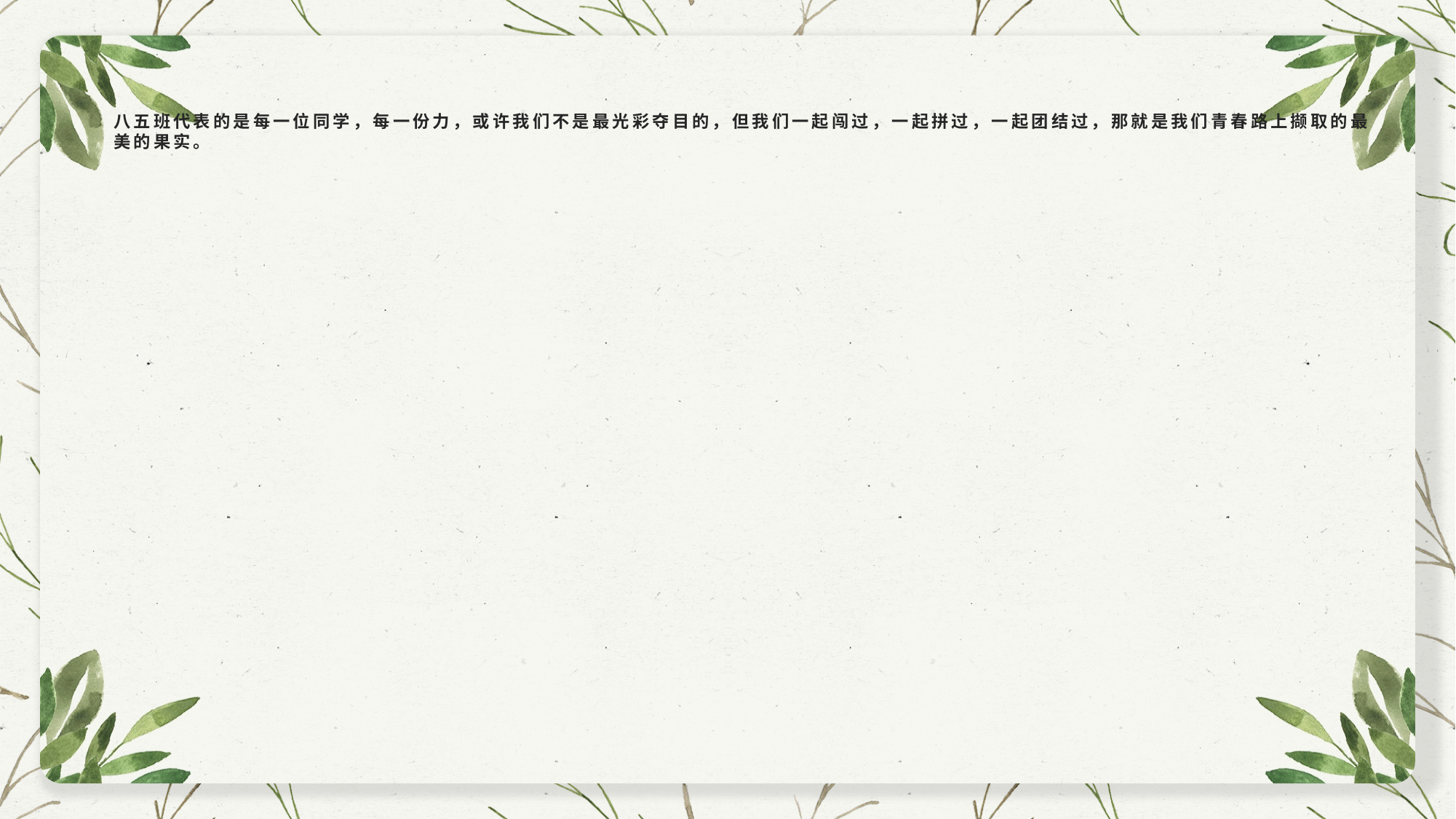

# 八五班代表的是每一位同学，每一份力，或许我们不是最光彩夺目的，但我们一起闯过，一起拼过，一起团结过，那就是我们青春路上撷取的最美的果实。